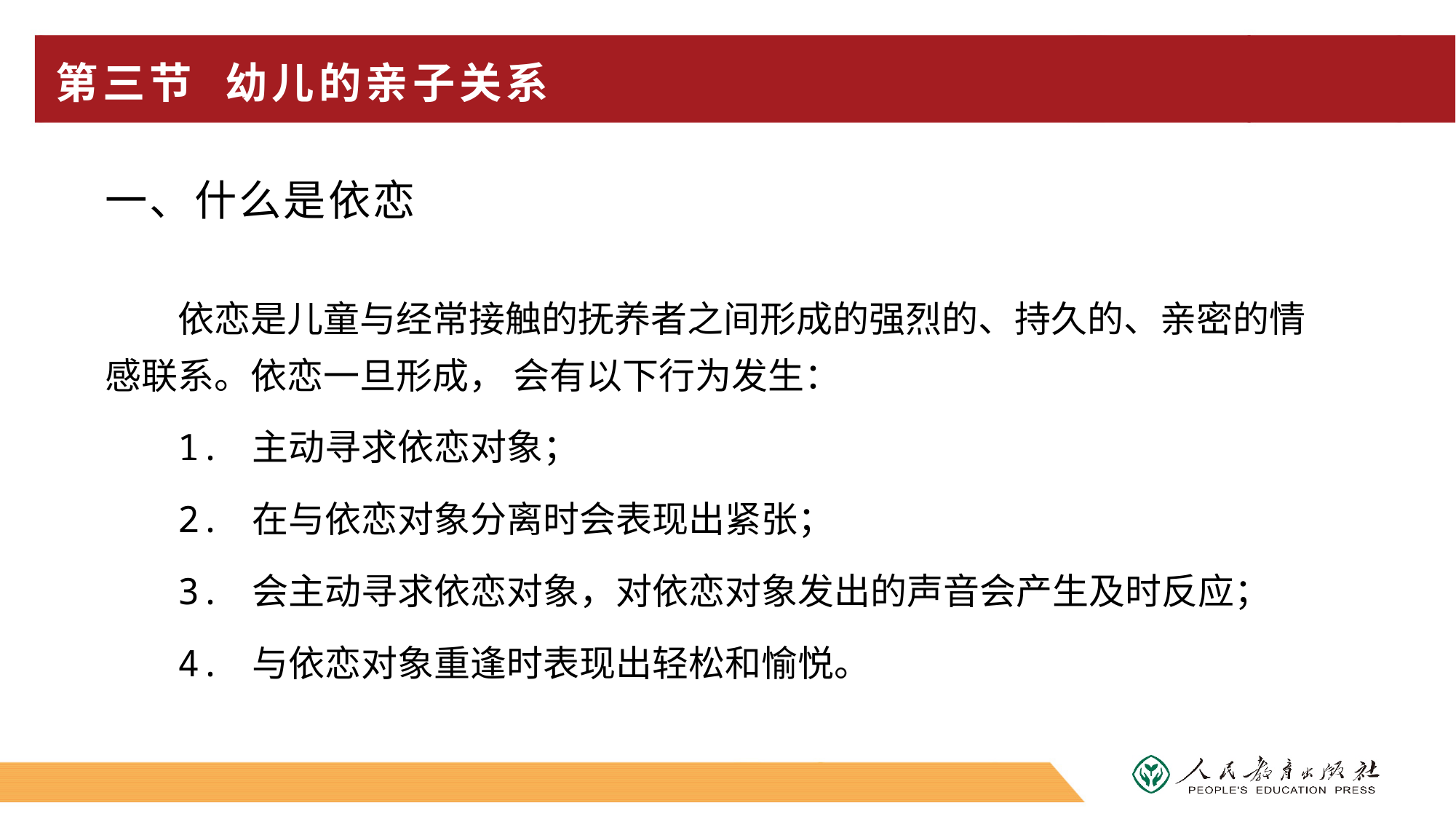

# 第三节  幼儿的亲子关系
一、什么是依恋
依恋是儿童与经常接触的抚养者之间形成的强烈的、持久的、亲密的情感联系。依恋一旦形成， 会有以下行为发生：
1. 主动寻求依恋对象；
2. 在与依恋对象分离时会表现出紧张；
3. 会主动寻求依恋对象，对依恋对象发出的声音会产生及时反应；
4. 与依恋对象重逢时表现出轻松和愉悦。